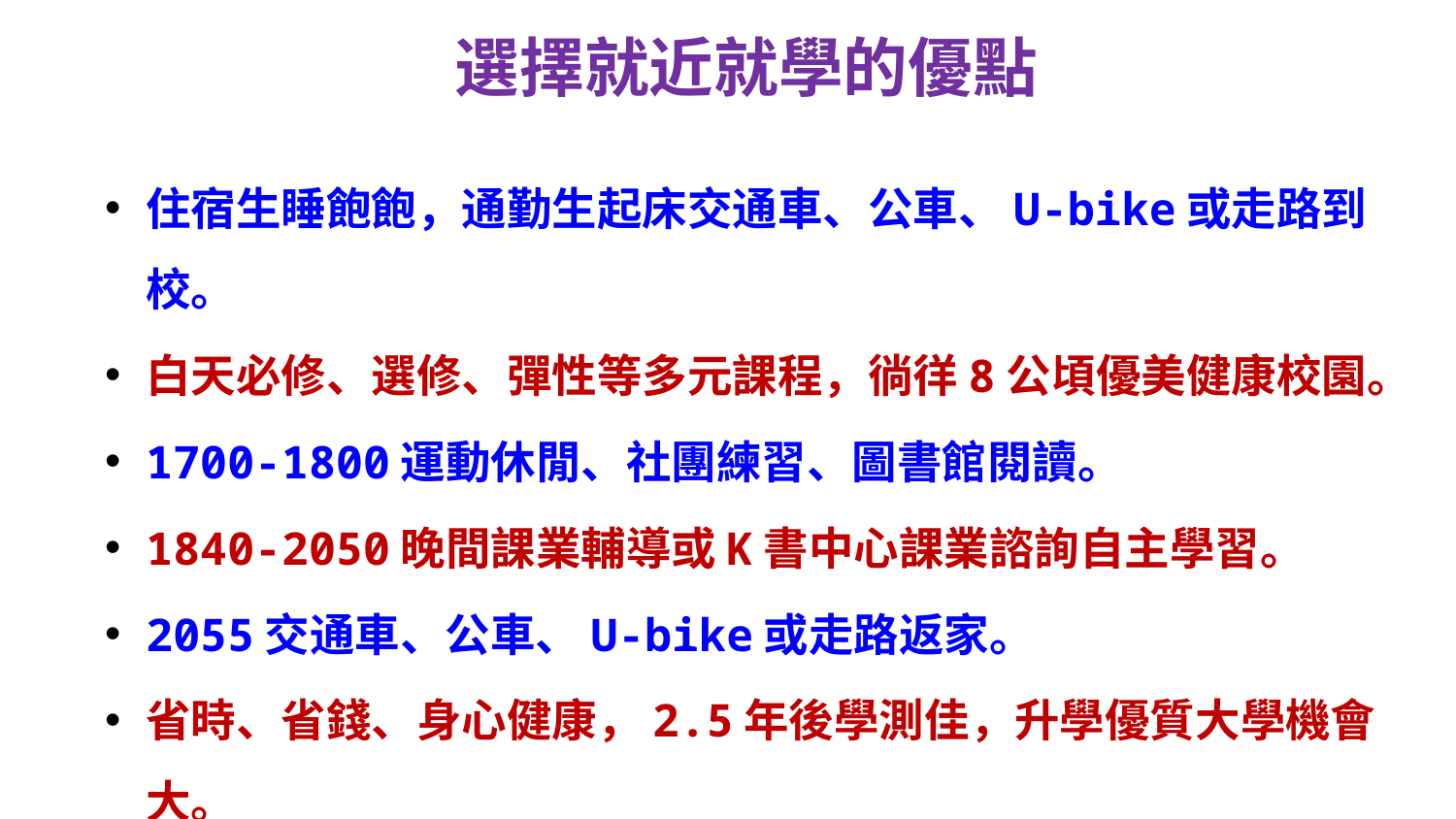

# 選擇就近就學的優點
住宿生睡飽飽，通勤生起床交通車、公車、U-bike或走路到校。
白天必修、選修、彈性等多元課程，徜徉8公頃優美健康校園。
1700-1800運動休閒、社團練習、圖書館閱讀。
1840-2050晚間課業輔導或K書中心課業諮詢自主學習。
2055交通車、公車、U-bike或走路返家。
省時、省錢、身心健康，2.5年後學測佳，升學優質大學機會大。